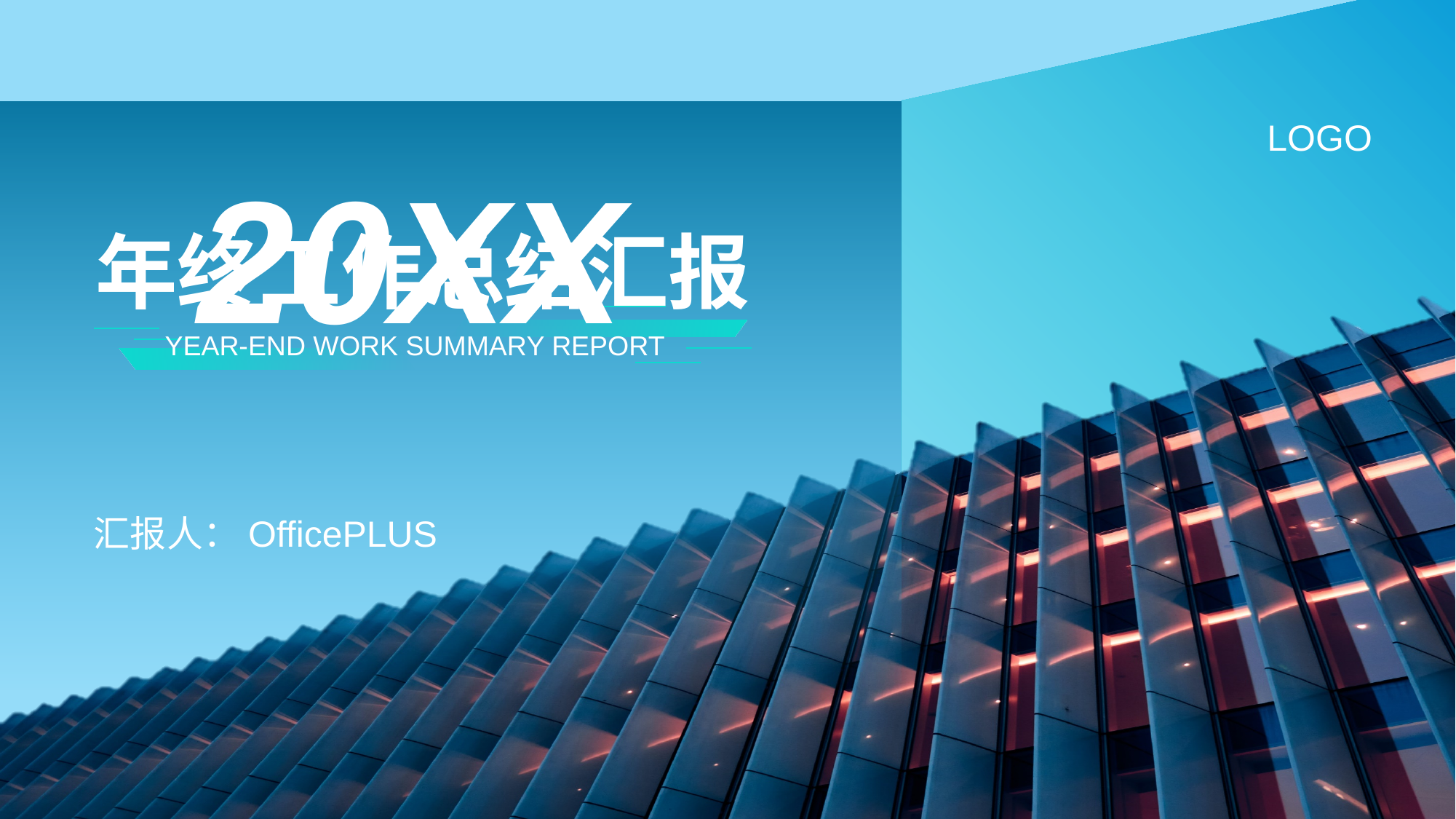

20XX
LOGO
年终工作总结汇报

YEAR-END WORK SUMMARY REPORT
汇报人：OfficePLUS